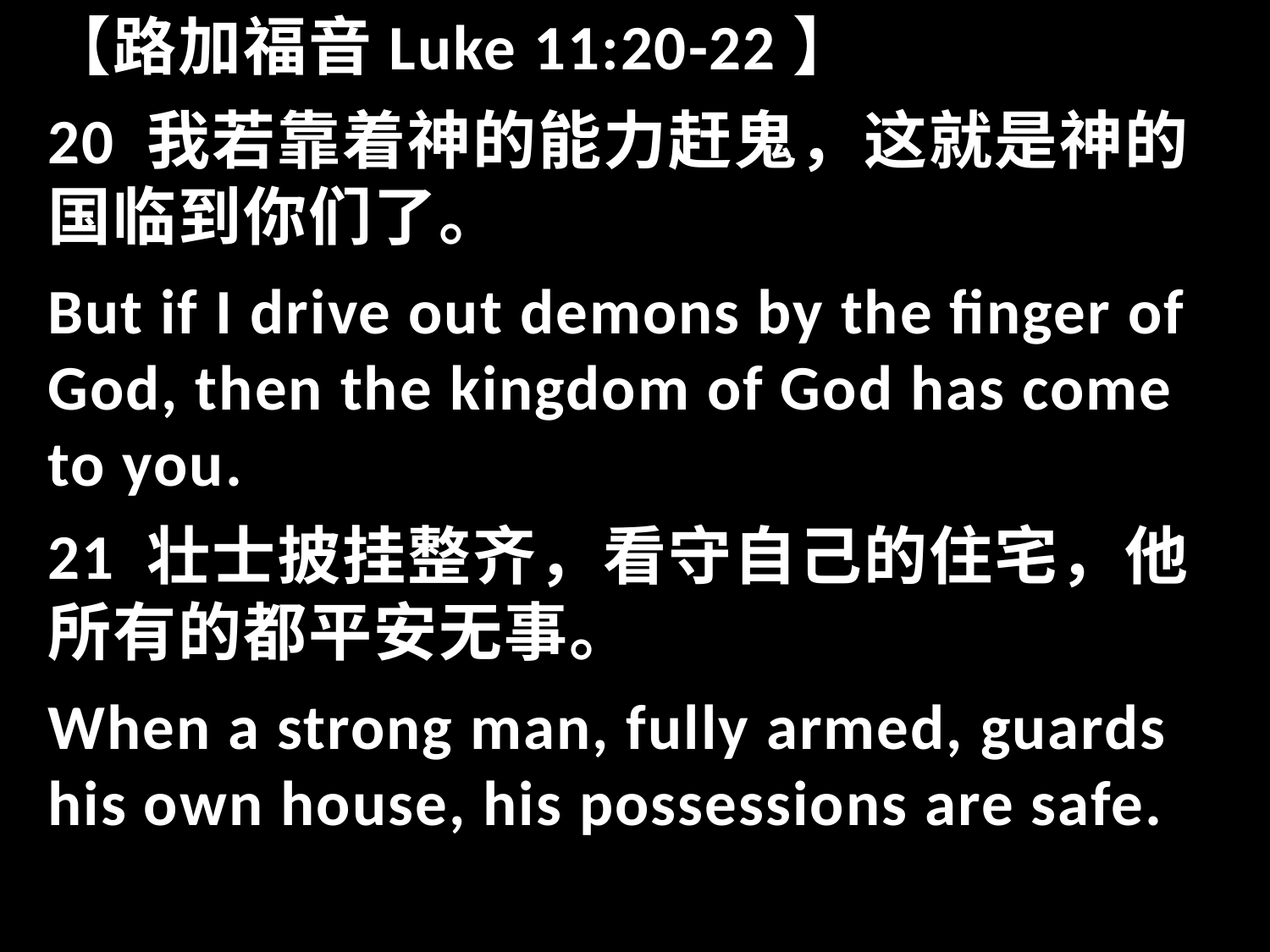

【路加福音Luke 11:20-22】
20 我若靠着神的能力赶鬼，这就是神的国临到你们了。
But if I drive out demons by the finger of God, then the kingdom of God has come to you.
21 壮士披挂整齐，看守自己的住宅，他所有的都平安无事。
When a strong man, fully armed, guards his own house, his possessions are safe.